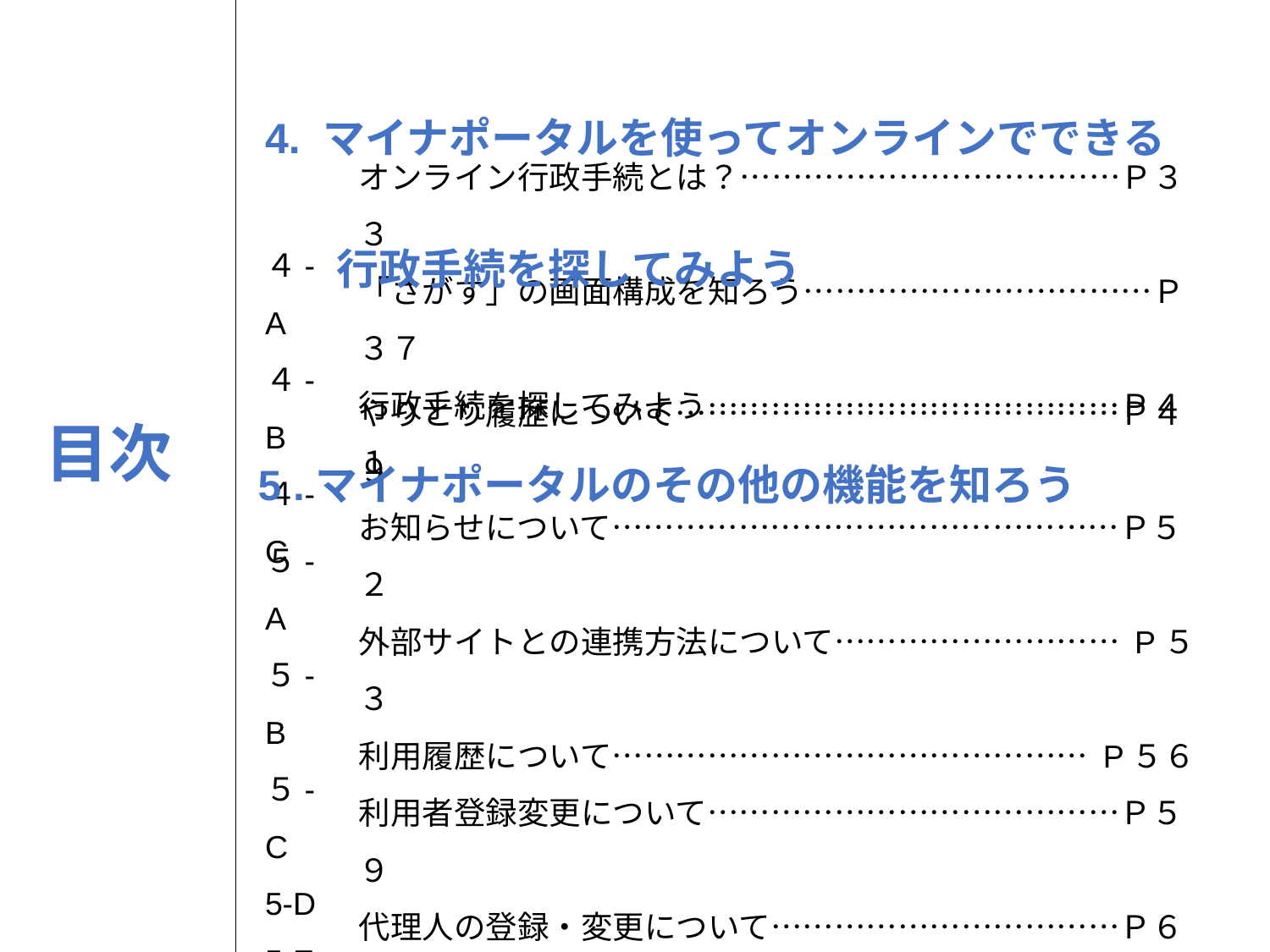

4. マイナポータルを使ってオンラインでできる
  　行政手続を探してみよう
４-A
４-B
４-C

オンライン行政手続とは？………………………………Ｐ３３
「さがす」の画面構成を知ろう……………………………Ｐ３７
行政手続を探してみよう…………………………………Ｐ４１
目次
5 .マイナポータルのその他の機能を知ろう
５-A
５-B
５-C
5-D
5-E
5-F
やりとり履歴について……………………………………Ｐ４９
お知らせについて…………………………………………Ｐ５２
外部サイトとの連携方法について……………………… P５３
利用履歴について……………………………………… P５６
利用者登録変更について…………………………………Ｐ５９
代理人の登録・変更について……………………………Ｐ６２